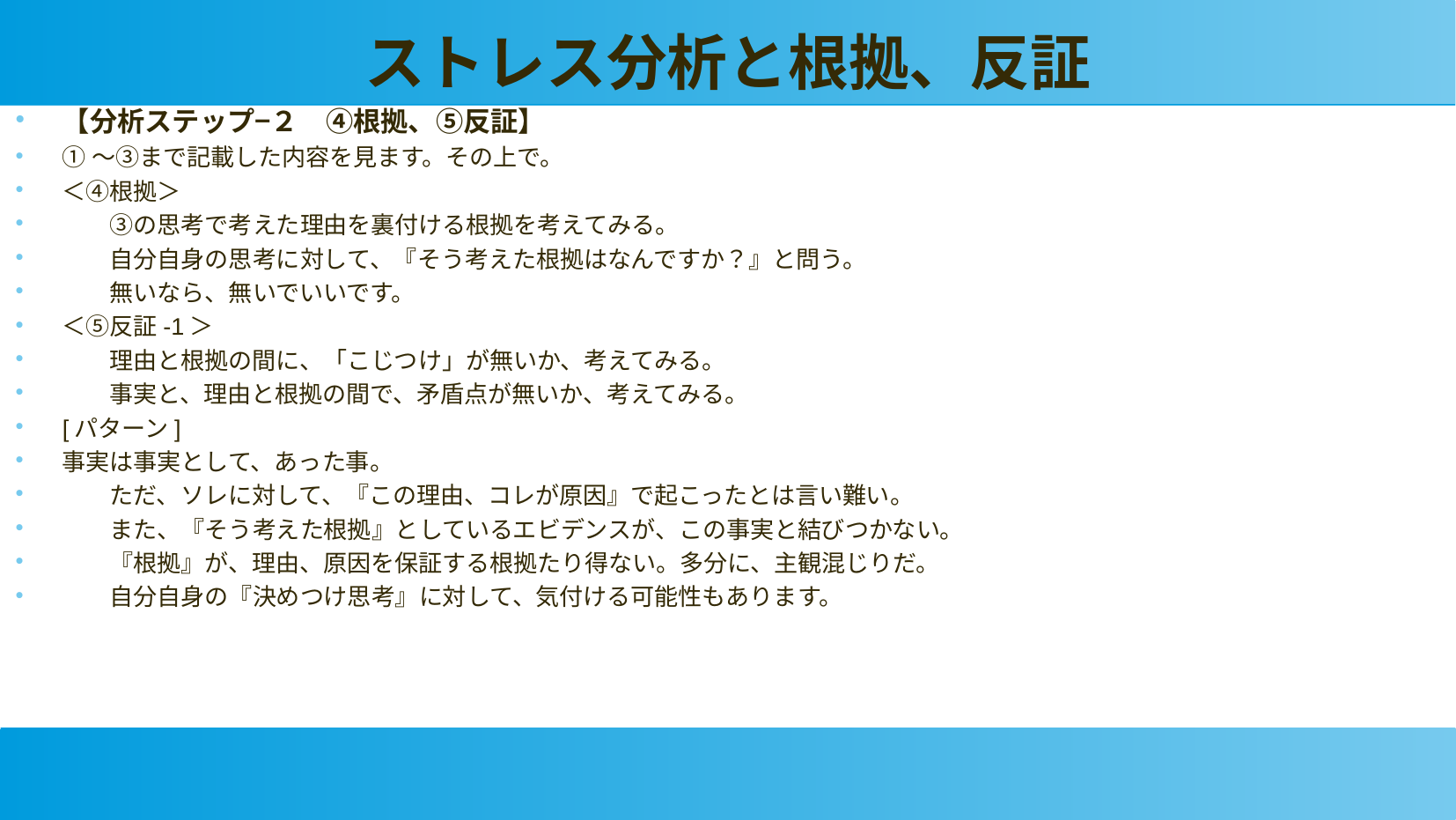

ストレス分析と根拠、反証
【分析ステップ−２　④根拠、⑤反証】
①〜③まで記載した内容を見ます。その上で。
＜④根拠＞
　　③の思考で考えた理由を裏付ける根拠を考えてみる。
　　自分自身の思考に対して、『そう考えた根拠はなんですか？』と問う。
　　無いなら、無いでいいです。
＜⑤反証-1＞
　　理由と根拠の間に、「こじつけ」が無いか、考えてみる。
　　事実と、理由と根拠の間で、矛盾点が無いか、考えてみる。
[パターン]
事実は事実として、あった事。
　　ただ、ソレに対して、『この理由、コレが原因』で起こったとは言い難い。
　　また、『そう考えた根拠』としているエビデンスが、この事実と結びつかない。
　　『根拠』が、理由、原因を保証する根拠たり得ない。多分に、主観混じりだ。
　　自分自身の『決めつけ思考』に対して、気付ける可能性もあります。